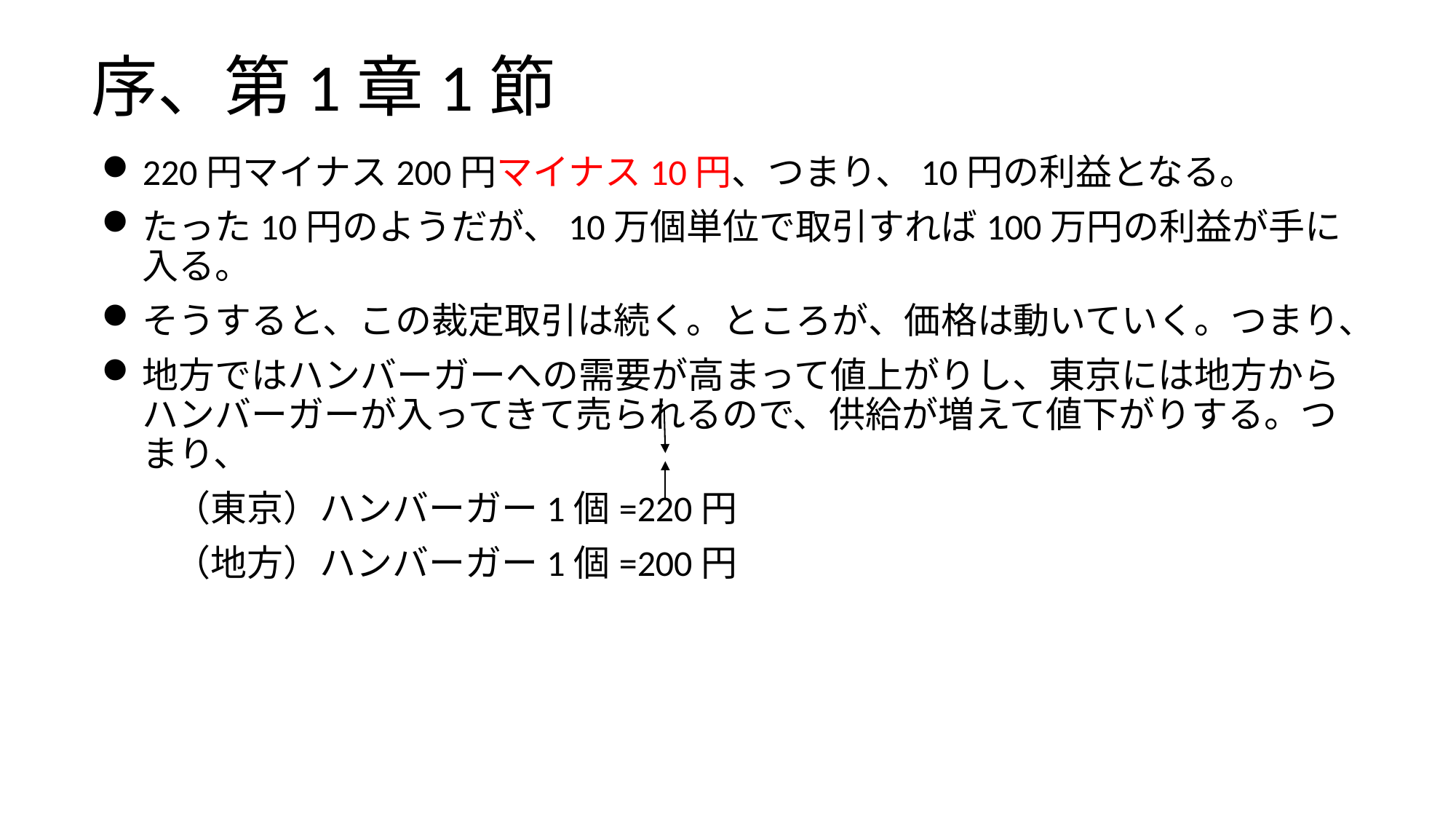

# 序、第1章1節
220円マイナス200円マイナス10円、つまり、10円の利益となる。
たった10円のようだが、10万個単位で取引すれば100万円の利益が手に入る。
そうすると、この裁定取引は続く。ところが、価格は動いていく。つまり、
地方ではハンバーガーへの需要が高まって値上がりし、東京には地方からハンバーガーが入ってきて売られるので、供給が増えて値下がりする。つまり、
　　（東京）ハンバーガー1個=220円
　　（地方）ハンバーガー1個=200円